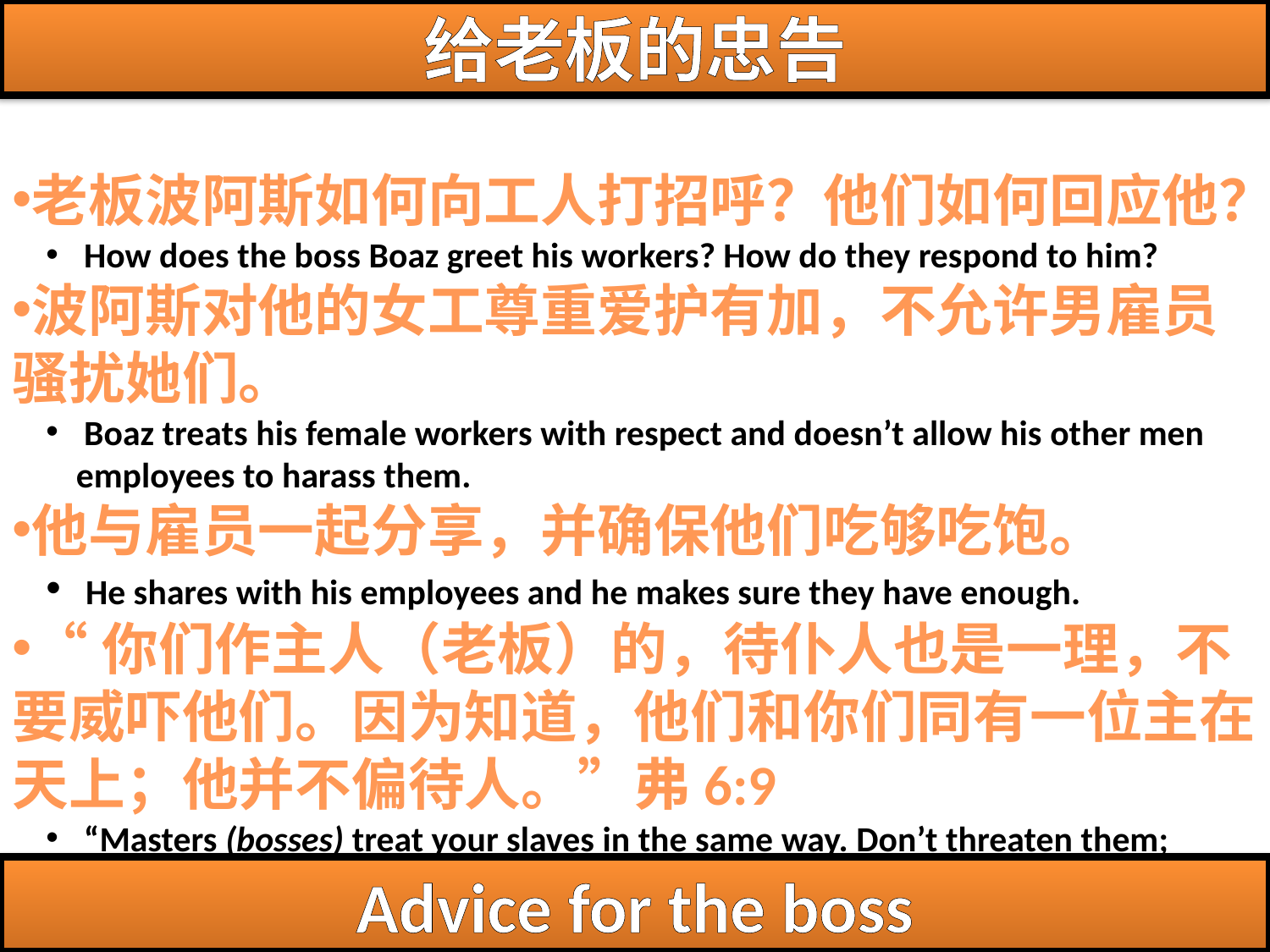

# 给老板的忠告
老板波阿斯如何向工人打招呼？他们如何回应他？
 How does the boss Boaz greet his workers? How do they respond to him?
波阿斯对他的女工尊重爱护有加，不允许男雇员骚扰她们。
 Boaz treats his female workers with respect and doesn’t allow his other men employees to harass them.
他与雇员一起分享，并确保他们吃够吃饱。
 He shares with his employees and he makes sure they have enough.
“你们作主人（老板）的，待仆人也是一理，不要威吓他们。因为知道，他们和你们同有一位主在天上；他并不偏待人。”弗6:9
 “Masters (bosses) treat your slaves in the same way. Don’t threaten them; remember, you both have the same Master in heaven, and he has no favorites.” (Eph. 6:9)
Advice for the boss